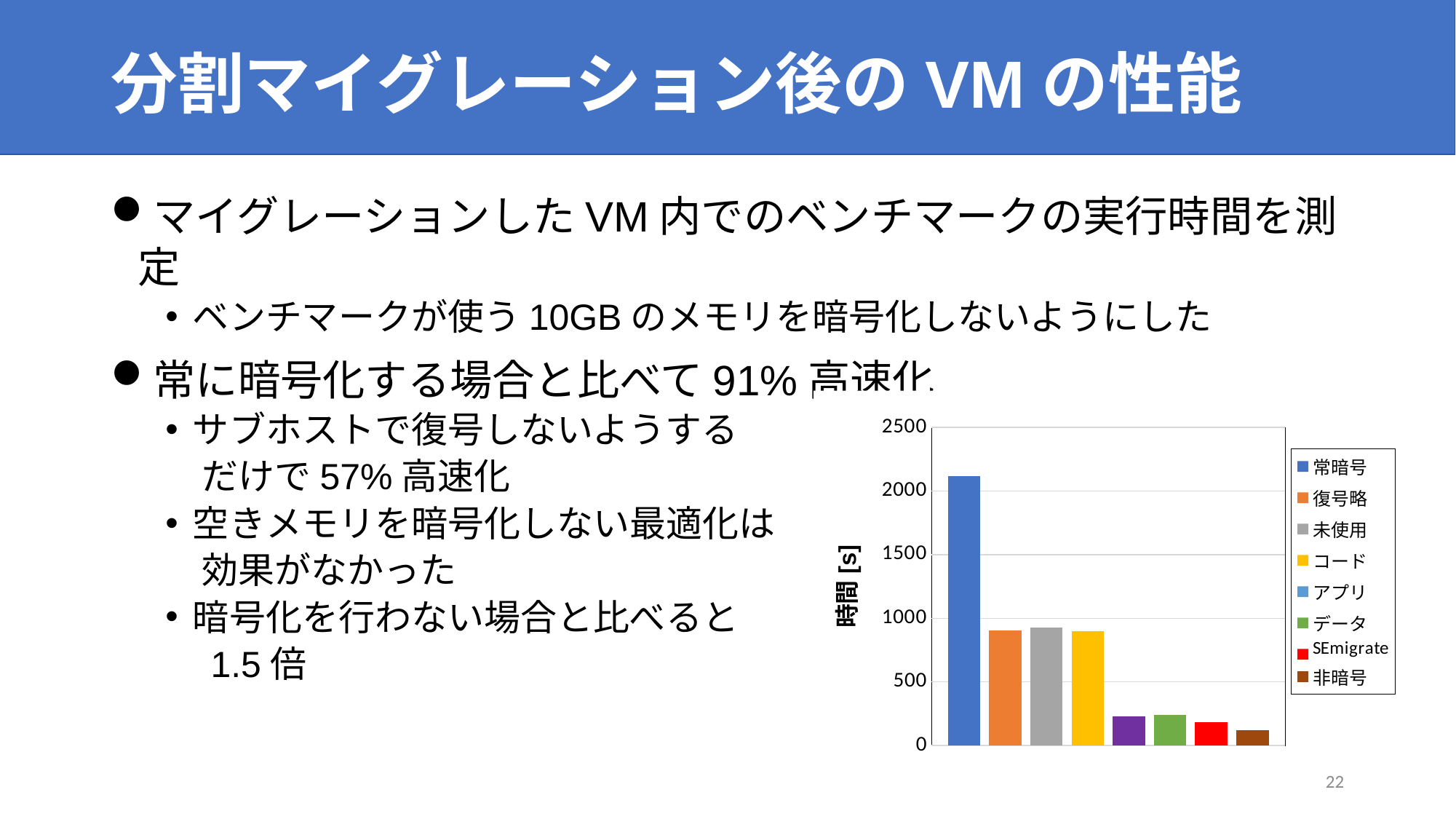

# 分割マイグレーション後のVMの性能
マイグレーションしたVM内でのベンチマークの実行時間を測定
ベンチマークが使う10GBのメモリを暗号化しないようにした
常に暗号化する場合と比べて91%高速化
サブホストで復号しないようする
　だけで57%高速化
空きメモリを暗号化しない最適化は
　効果がなかった
暗号化を行わない場合と比べると
　1.5倍

### Chart

| Category | 常暗号 | 復号略 | 未使用 | コード | アプリ | データ | SEmigrate | 非暗号 |
|---|---|---|---|---|---|---|---|---|
22